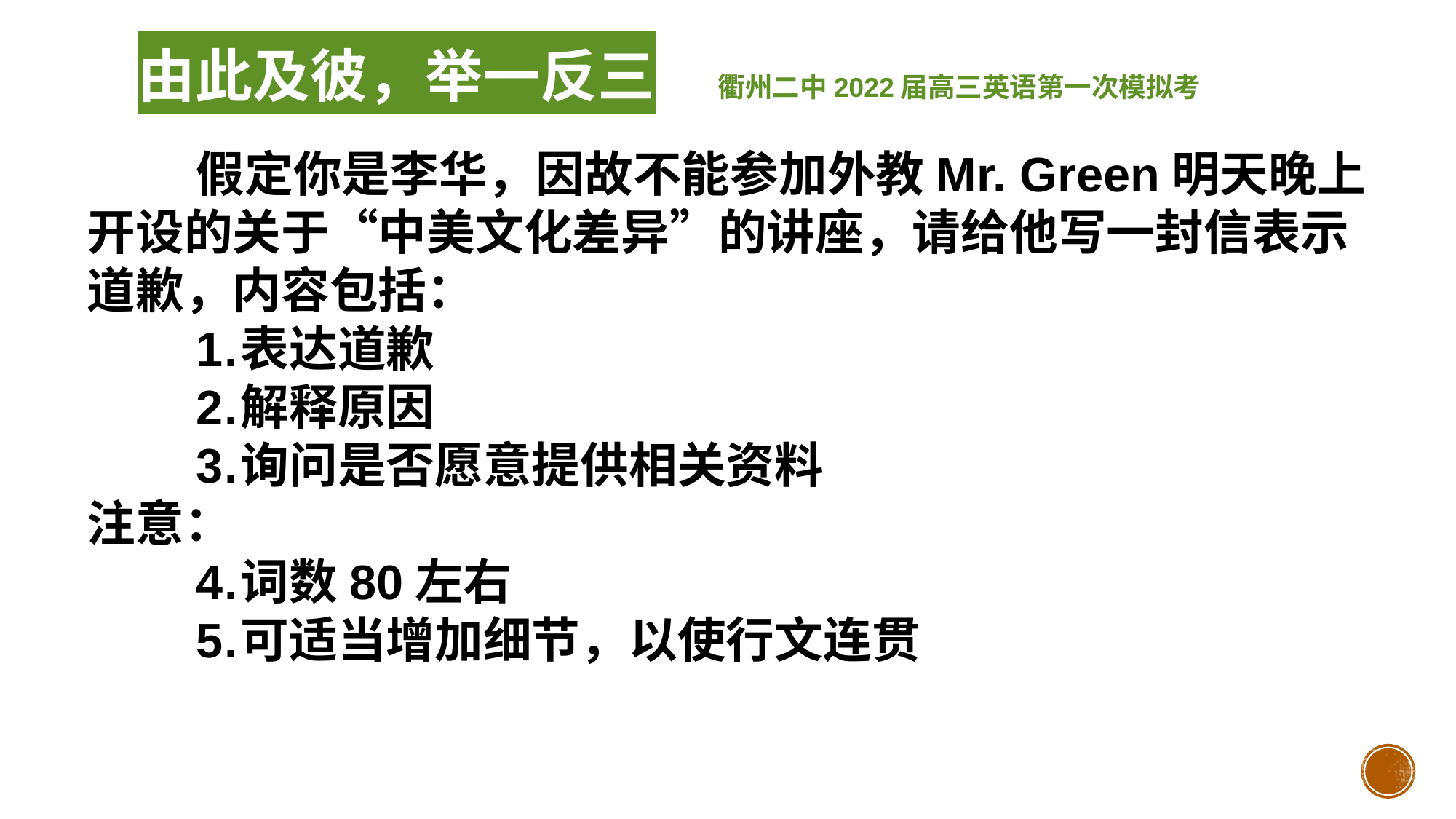

由此及彼，举一反三
衢州二中2022届高三英语第一次模拟考
	假定你是李华，因故不能参加外教Mr. Green明天晚上开设的关于“中美文化差异”的讲座，请给他写一封信表示道歉，内容包括：
表达道歉
解释原因
询问是否愿意提供相关资料
注意：
词数80左右
可适当增加细节，以使行文连贯